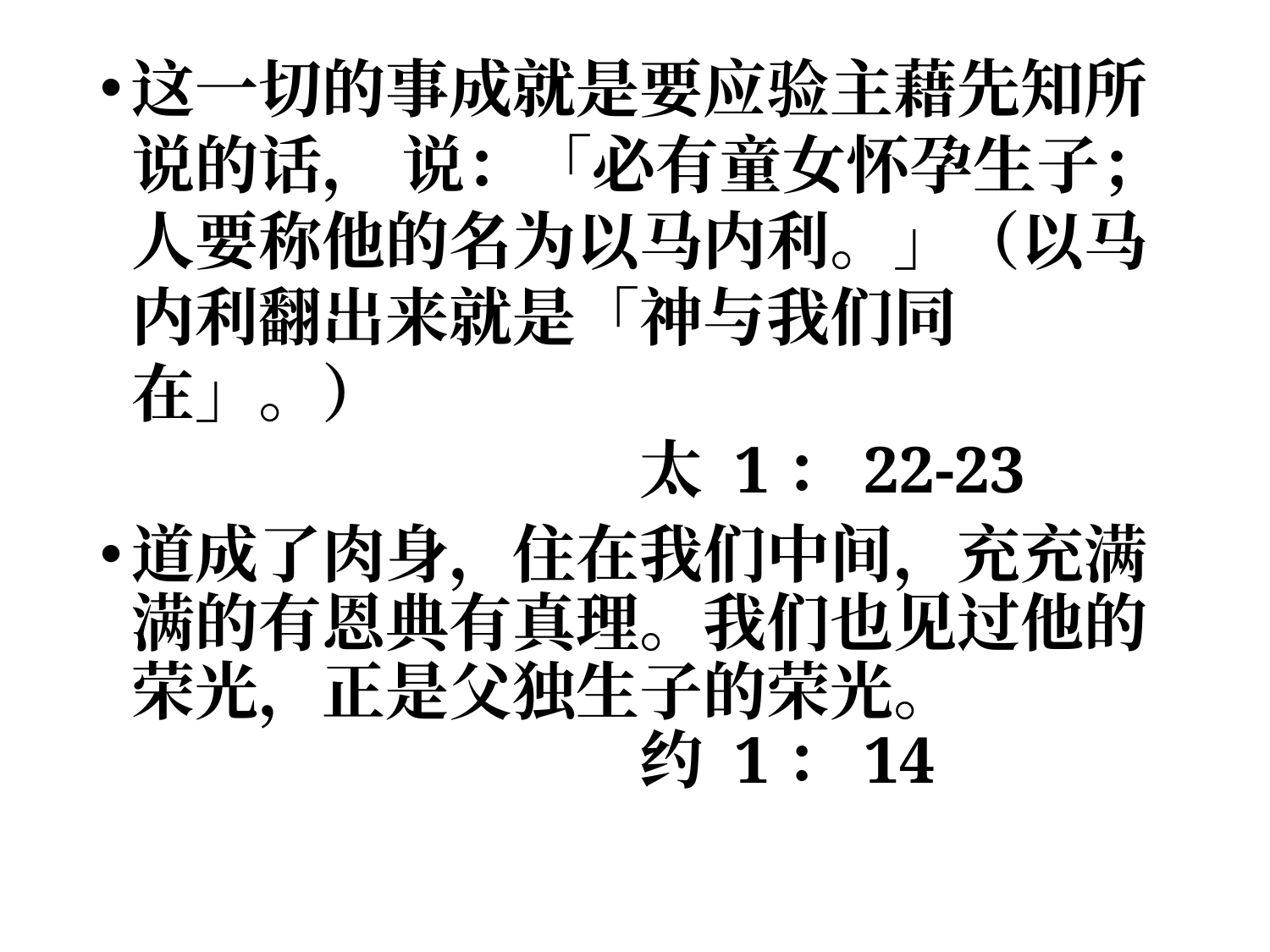

这一切的事成就是要应验主藉先知所说的话， 说：「必有童女怀孕生子；人要称他的名为以马内利。」（以马内利翻出来就是「神与我们同在」。）										太 1：22-23
道成了肉身，住在我们中间，充充满满的有恩典有真理。我们也见过他的荣光，正是父独生子的荣光。 						约 1：14